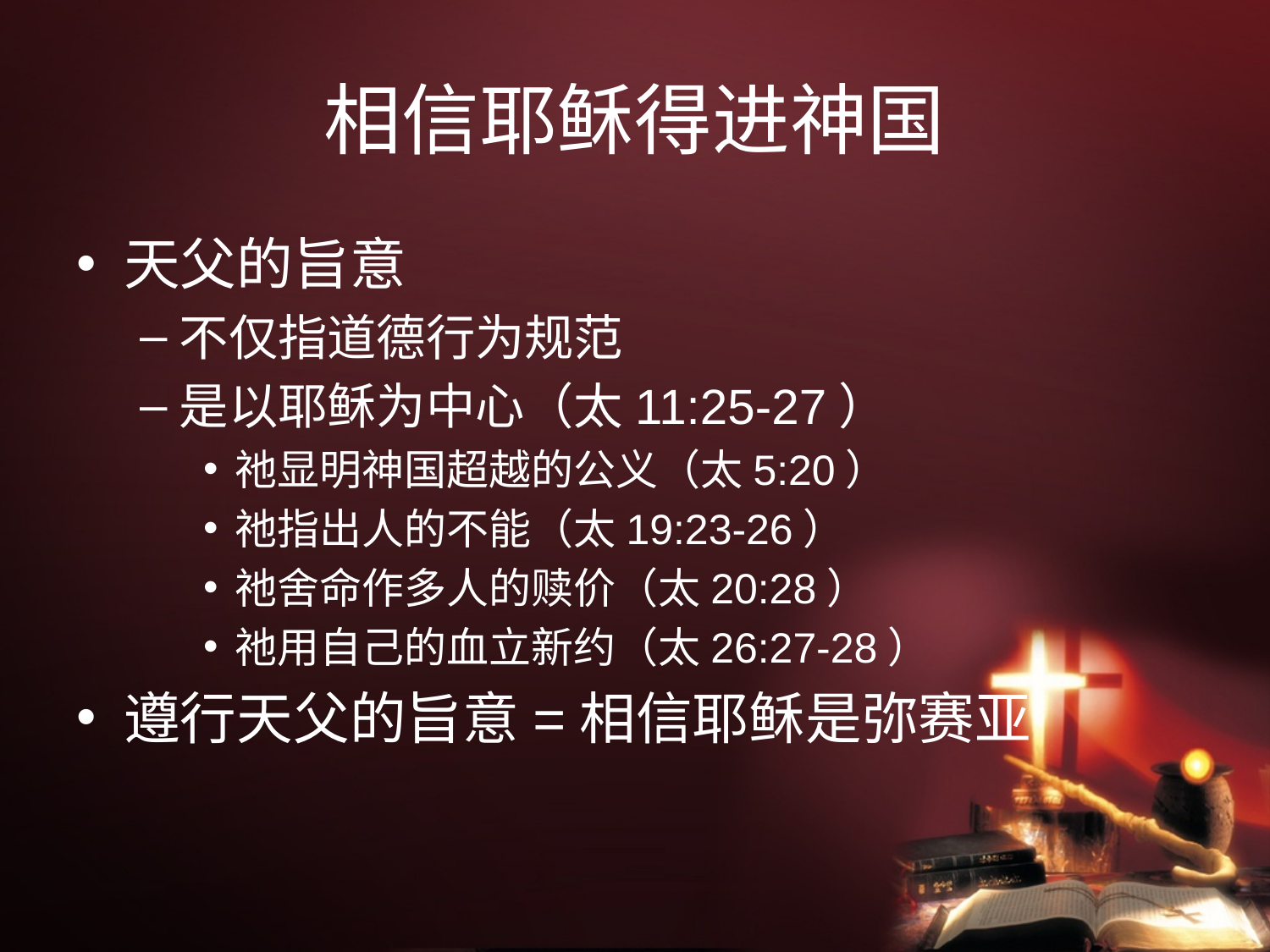

# 相信耶稣得进神国
天父的旨意
不仅指道德行为规范
是以耶稣为中心（太11:25-27）
祂显明神国超越的公义（太5:20）
祂指出人的不能（太19:23-26）
祂舍命作多人的赎价（太20:28）
祂用自己的血立新约（太26:27-28）
遵行天父的旨意=相信耶稣是弥赛亚